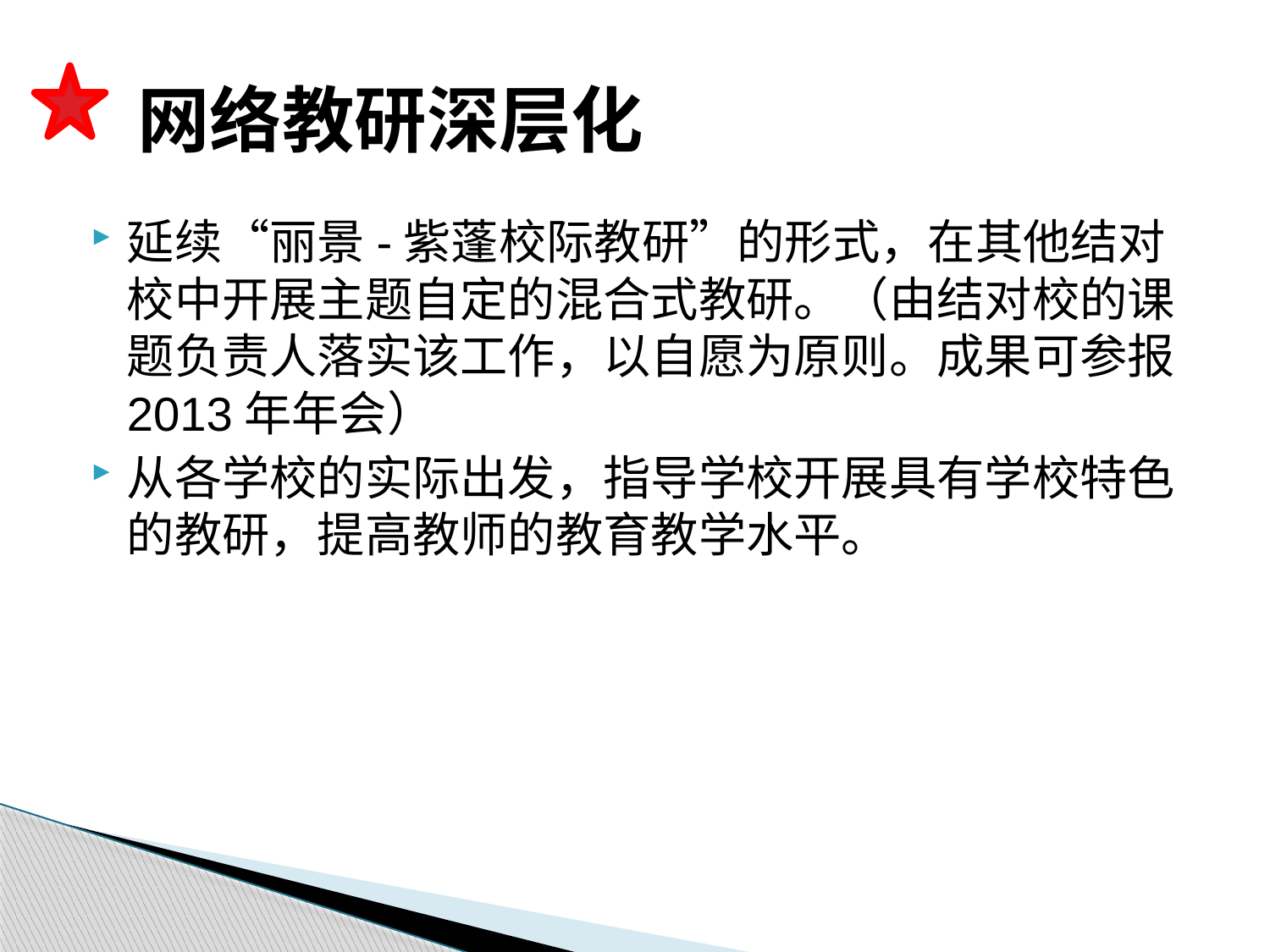

# 网络教研深层化

延续“丽景-紫蓬校际教研”的形式，在其他结对校中开展主题自定的混合式教研。（由结对校的课题负责人落实该工作，以自愿为原则。成果可参报2013年年会）
从各学校的实际出发，指导学校开展具有学校特色的教研，提高教师的教育教学水平。